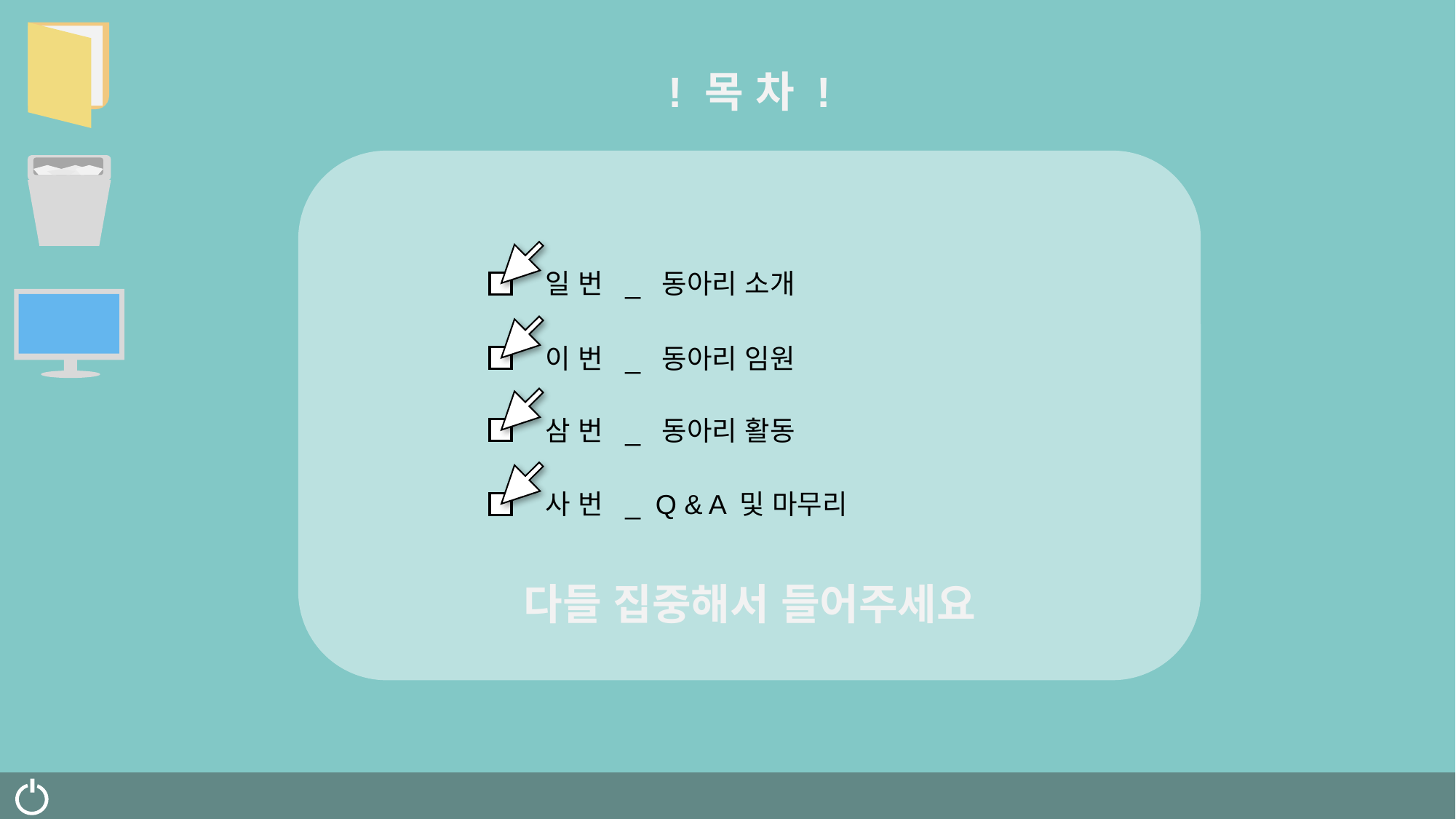

! 목 차 !

일 번  _  동아리 소개

이 번  _  동아리 임원

삼 번  _  동아리 활동

사 번  _  Q & A 및 마무리

다들 집중해서 들어주세요